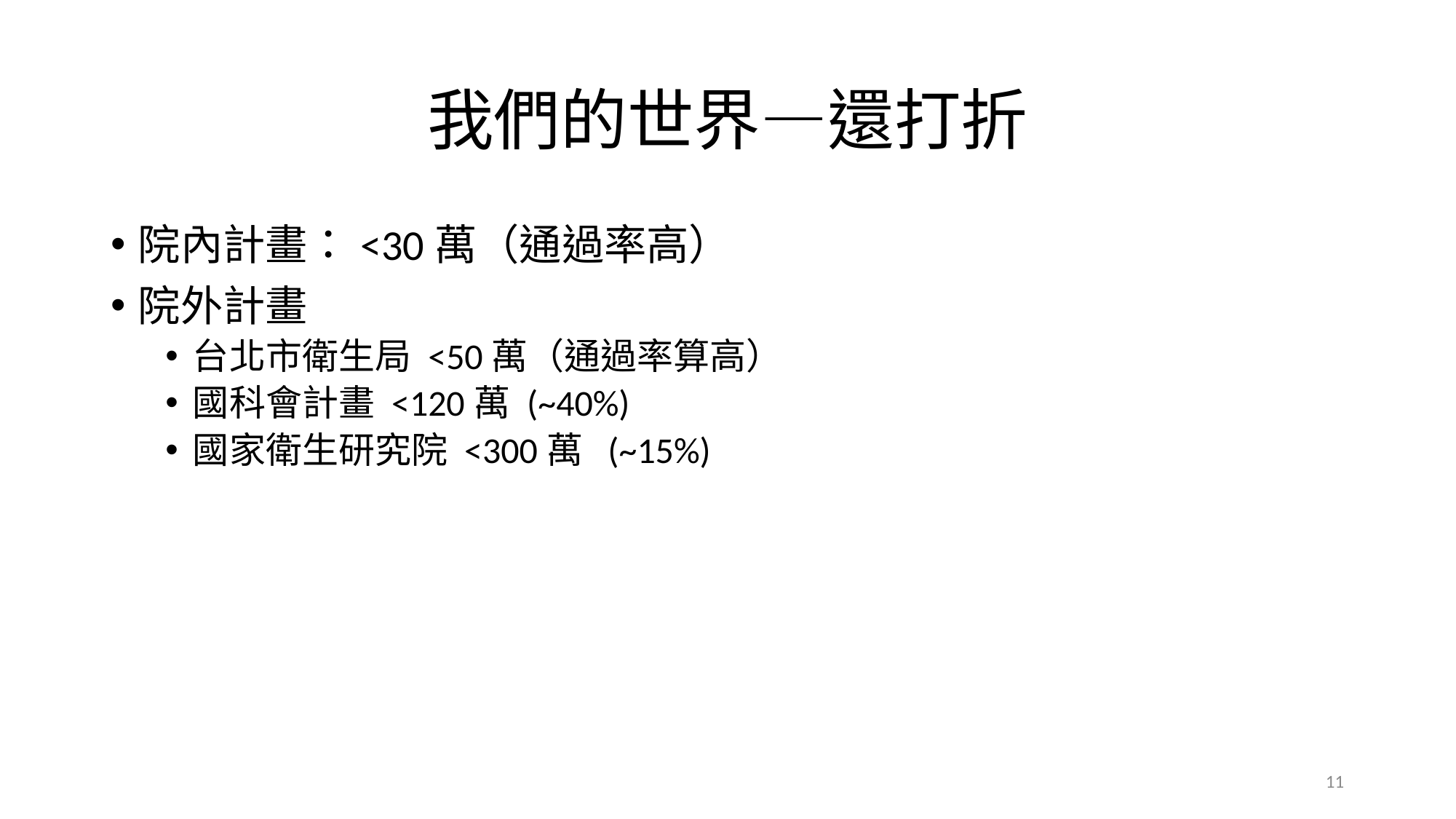

# 我們的世界—還打折
院內計畫：<30萬（通過率高）
院外計畫
台北市衛生局 <50萬（通過率算高）
國科會計畫 <120萬 (~40%)
國家衛生研究院 <300萬  (~15%)

11